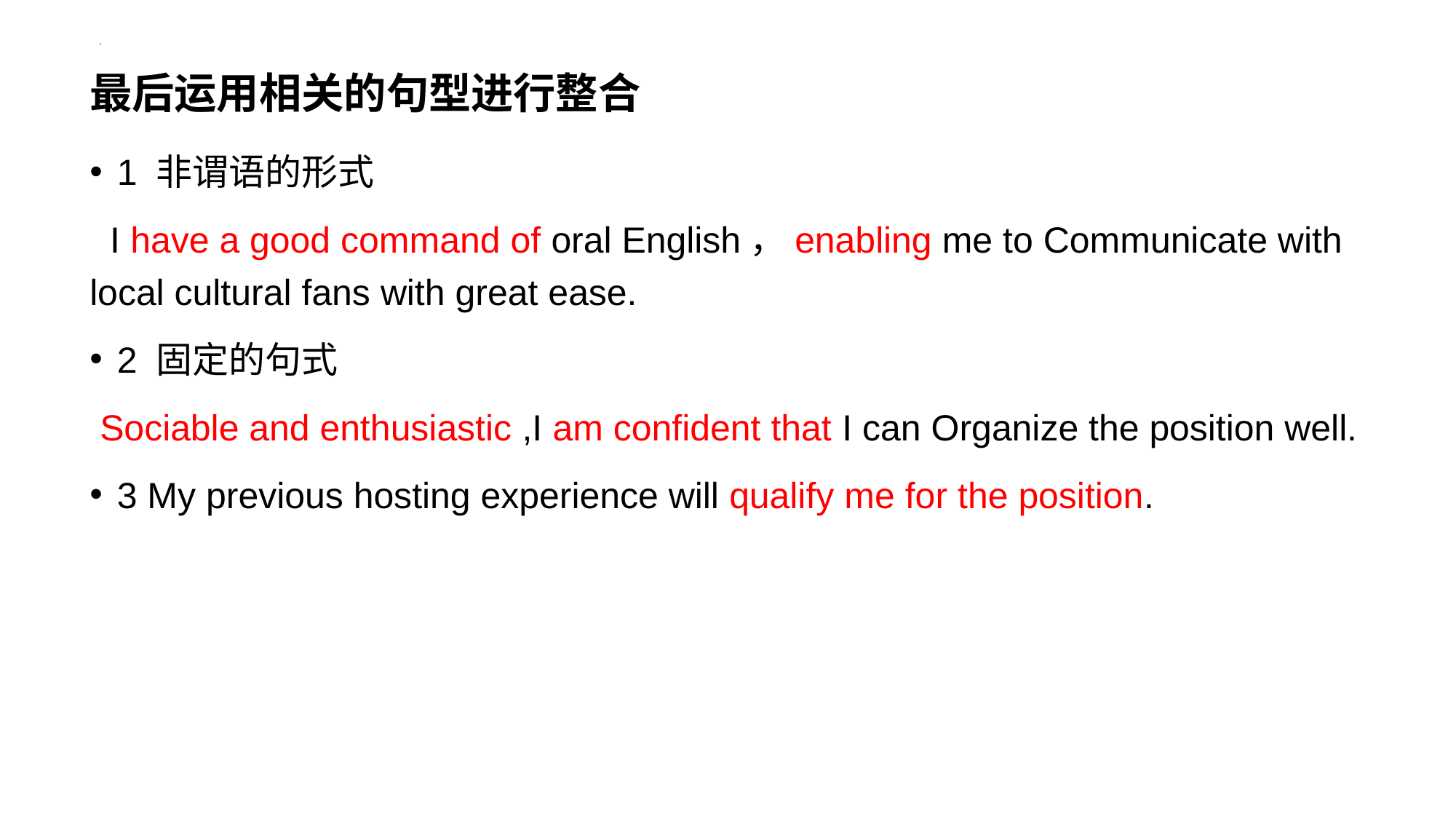

# 最后运用相关的句型进行整合
1 非谓语的形式
  I have a good command of oral English，enabling me to Communicate with local cultural fans with great ease.
2 固定的句式
 Sociable and enthusiastic ,I am confident that I can Organize the position well.
3 My previous hosting experience will qualify me for the position.